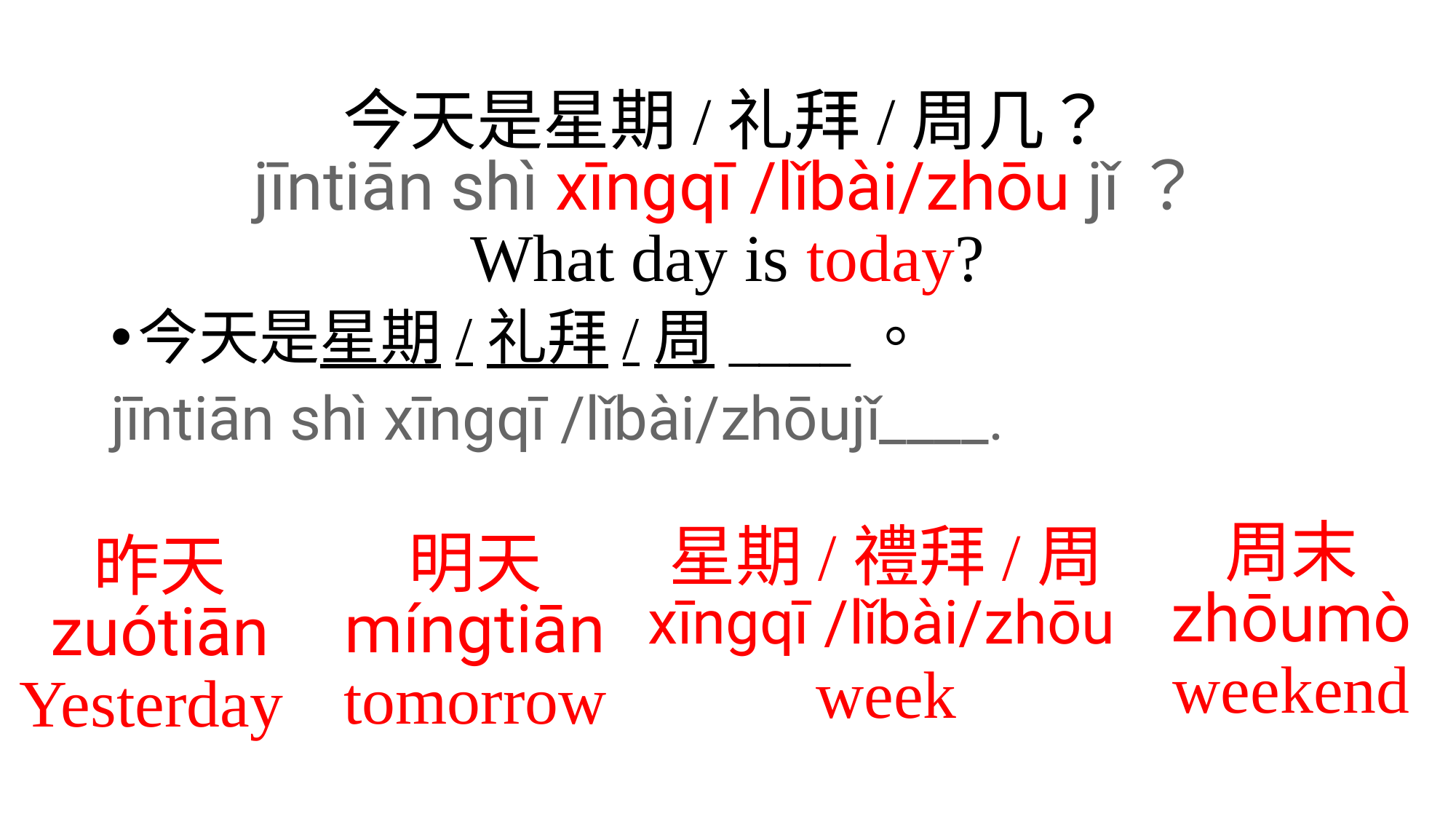

# 今天是星期/礼拜/周几？
jīntiān shì xīngqī /lǐbài/zhōu jǐ？
What day is today?
今天是星期/礼拜/周____。
jīntiān shì xīngqī /lǐbài/zhōujǐ____.
周末
星期/禮拜/周
明天
昨天
zhōumò
xīngqī /lǐbài/zhōu
míngtiān
zuótiān
weekend
week
tomorrow
Yesterday